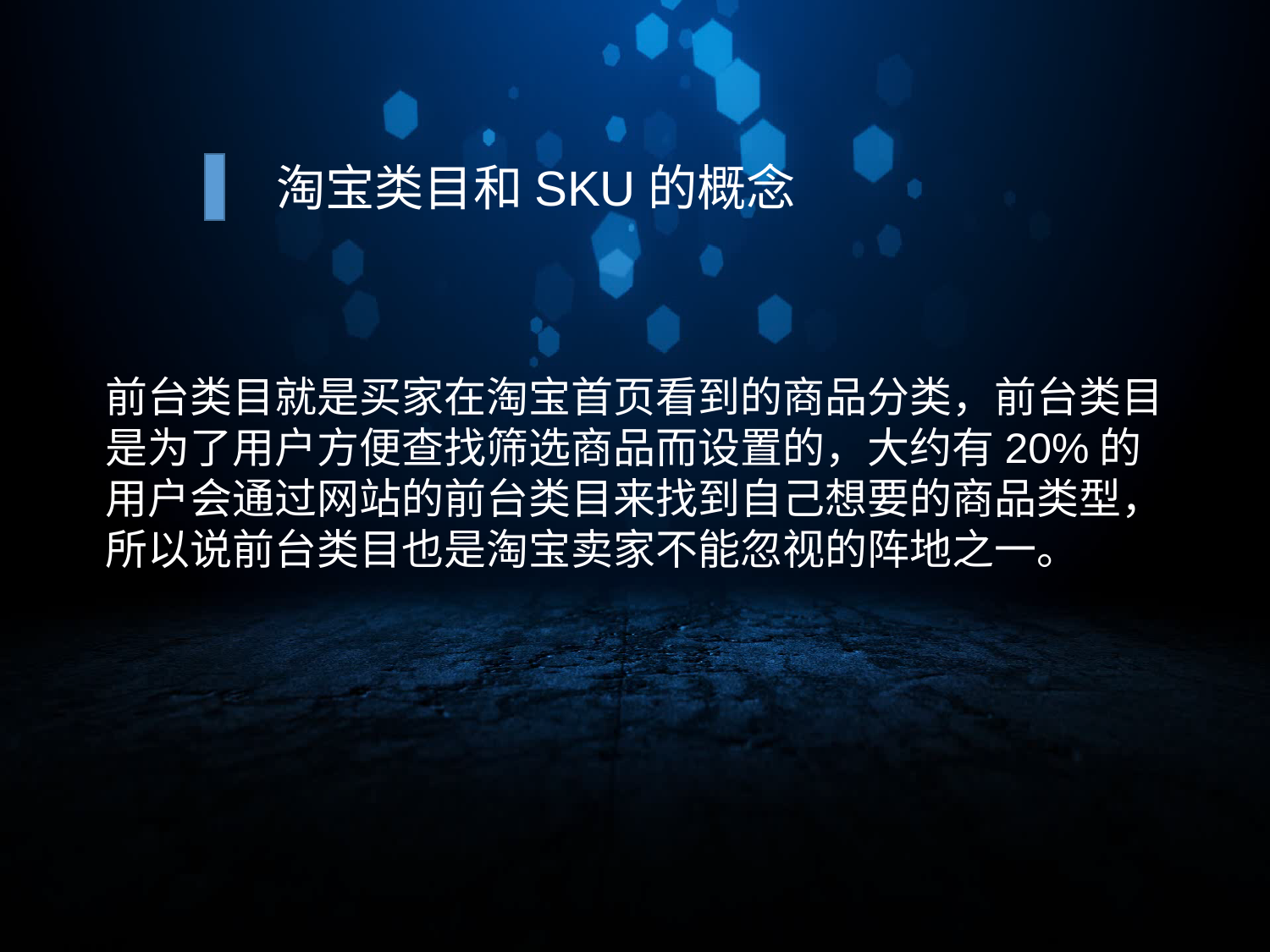

淘宝类目和SKU的概念

前台类目就是买家在淘宝首页看到的商品分类，前台类目是为了用户方便查找筛选商品而设置的，大约有20%的用户会通过网站的前台类目来找到自己想要的商品类型，所以说前台类目也是淘宝卖家不能忽视的阵地之一。